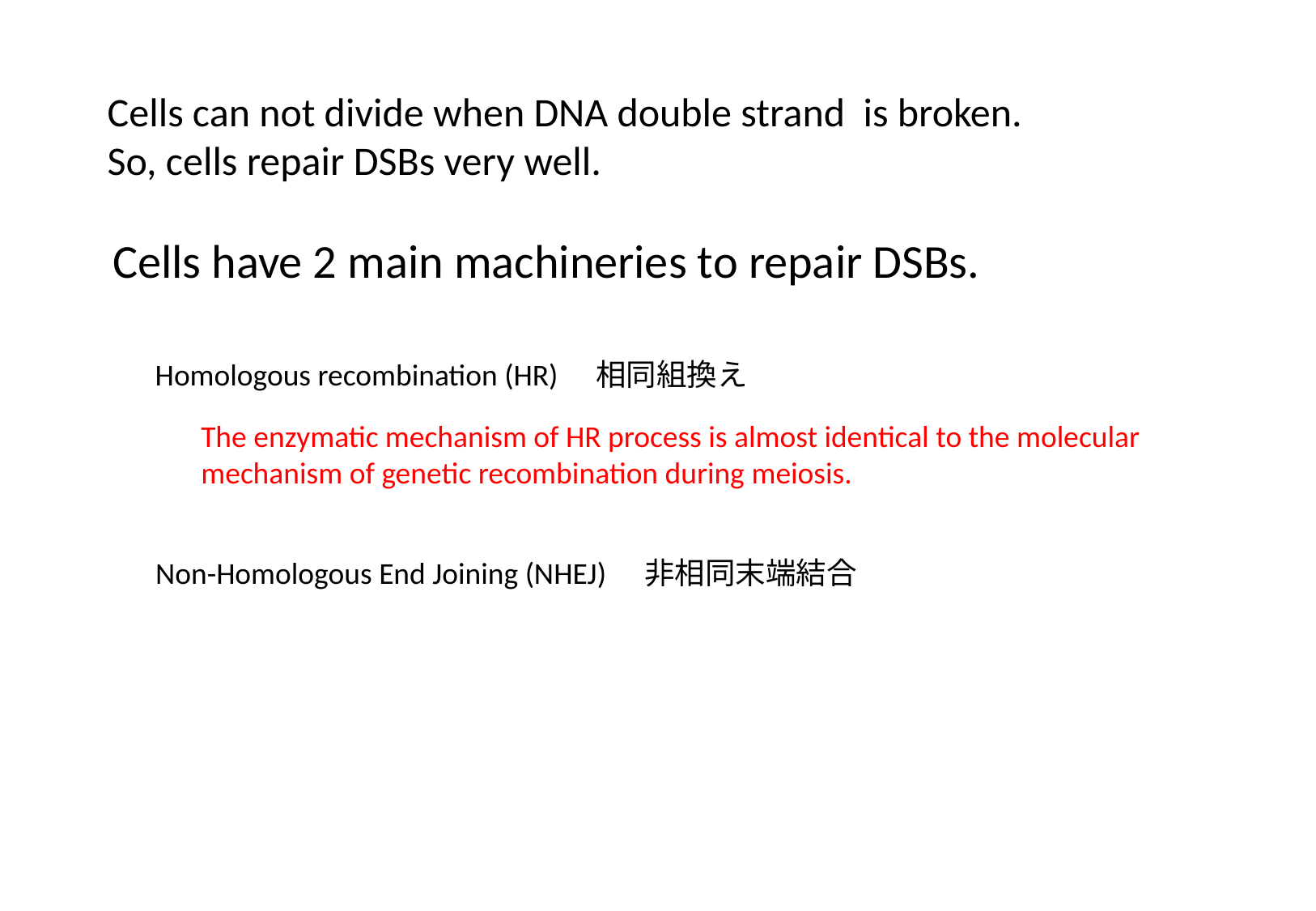

Cells can not divide when DNA double strand  is broken.
So, cells repair DSBs very well.
Cells have 2 main machineries to repair DSBs.
Homologous recombination (HR)　相同組換え
The enzymatic mechanism of HR process is almost identical to the molecular mechanism of genetic recombination during meiosis.
Non-Homologous End Joining (NHEJ)　非相同末端結合